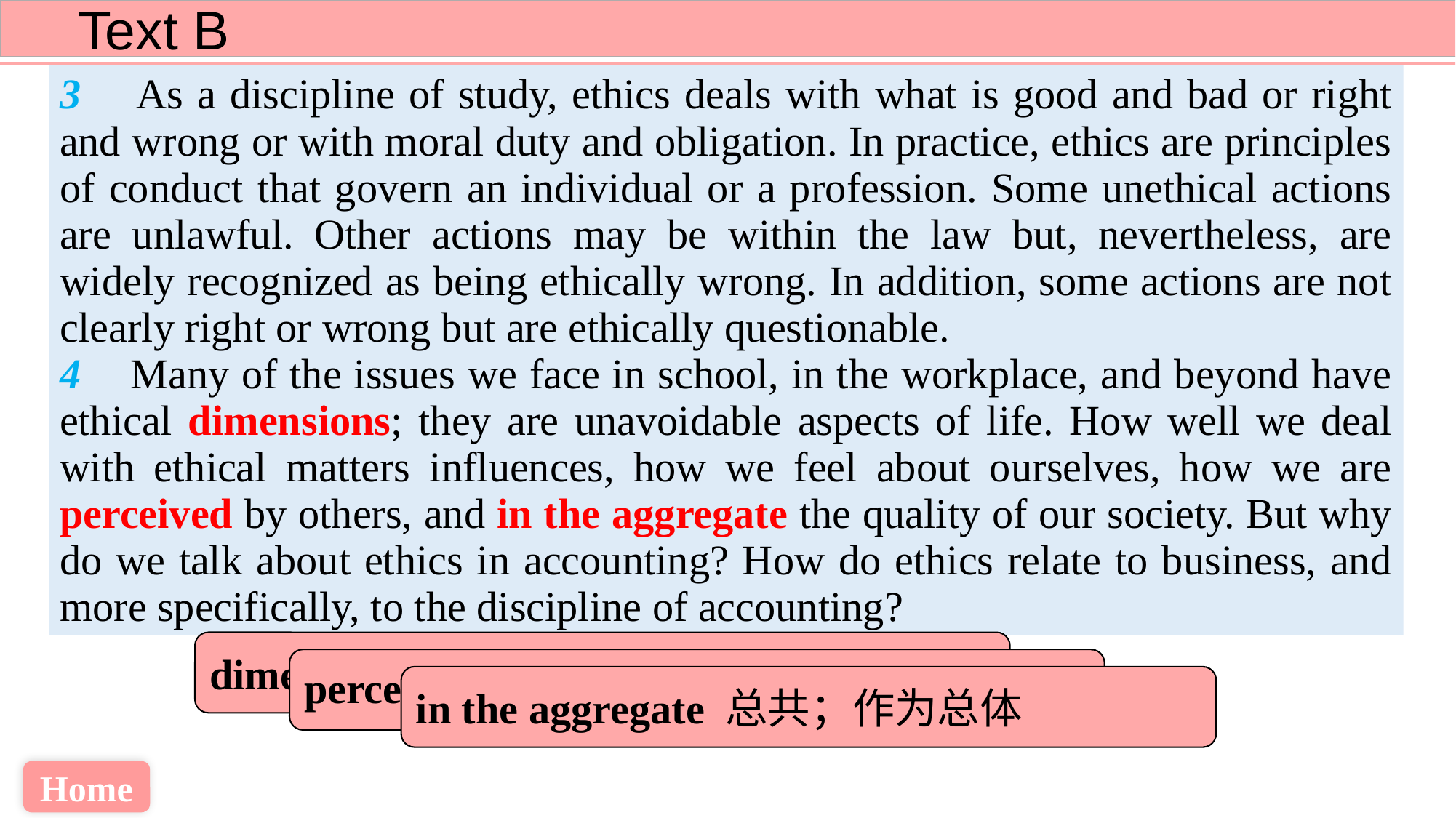

3    As a discipline of study, ethics deals with what is good and bad or right and wrong or with moral duty and obligation. In practice, ethics are principles of conduct that govern an individual or a profession. Some unethical actions are unlawful. Other actions may be within the law but, nevertheless, are widely recognized as being ethically wrong. In addition, some actions are not clearly right or wrong but are ethically questionable.
4    Many of the issues we face in school, in the workplace, and beyond have ethical dimensions; they are unavoidable aspects of life. How well we deal with ethical matters influences, how we feel about ourselves, how we are perceived by others, and in the aggregate the quality of our society. But why do we talk about ethics in accounting? How do ethics relate to business, and more specifically, to the discipline of accounting?

dimension  n. 维；方面
perceive  v. 察觉到；将……视为
in the aggregate 总共；作为总体